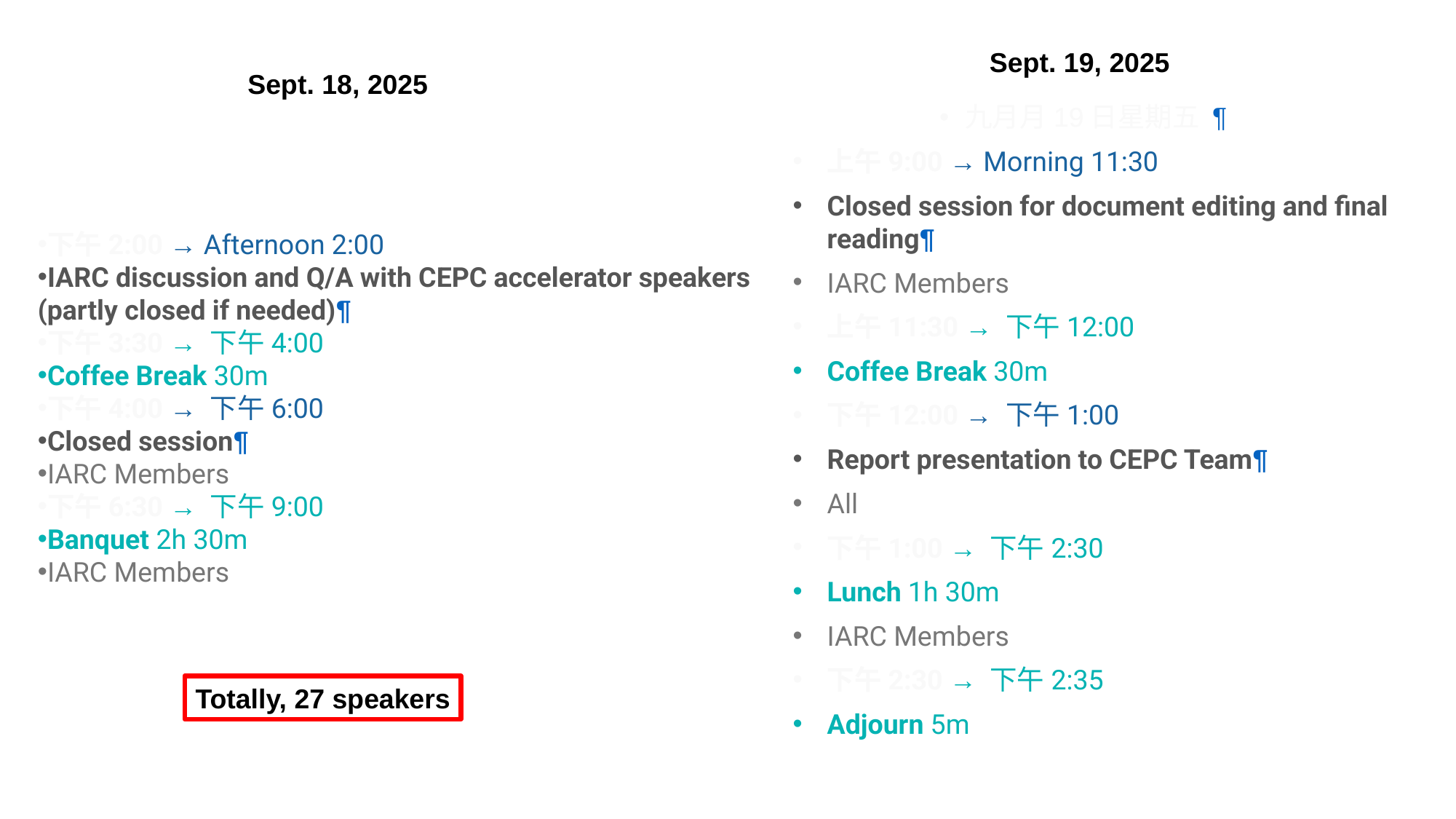

Sept. 19, 2025
Sept. 18, 2025
九月月19日星期五 ¶
上午9:00 → Morning 11:30
Closed session for document editing and final reading¶
IARC Members
上午11:30 → 下午12:00
Coffee Break 30m
下午12:00 → 下午1:00
Report presentation to CEPC Team¶
All
下午1:00 → 下午2:30
Lunch 1h 30m
IARC Members
下午2:30 → 下午2:35
Adjourn 5m
下午2:00 → Afternoon 2:00
IARC discussion and Q/A with CEPC accelerator speakers (partly closed if needed)¶
下午3:30 → 下午4:00
Coffee Break 30m
下午4:00 → 下午6:00
Closed session¶
IARC Members
下午6:30 → 下午9:00
Banquet 2h 30m
IARC Members
Totally, 27 speakers